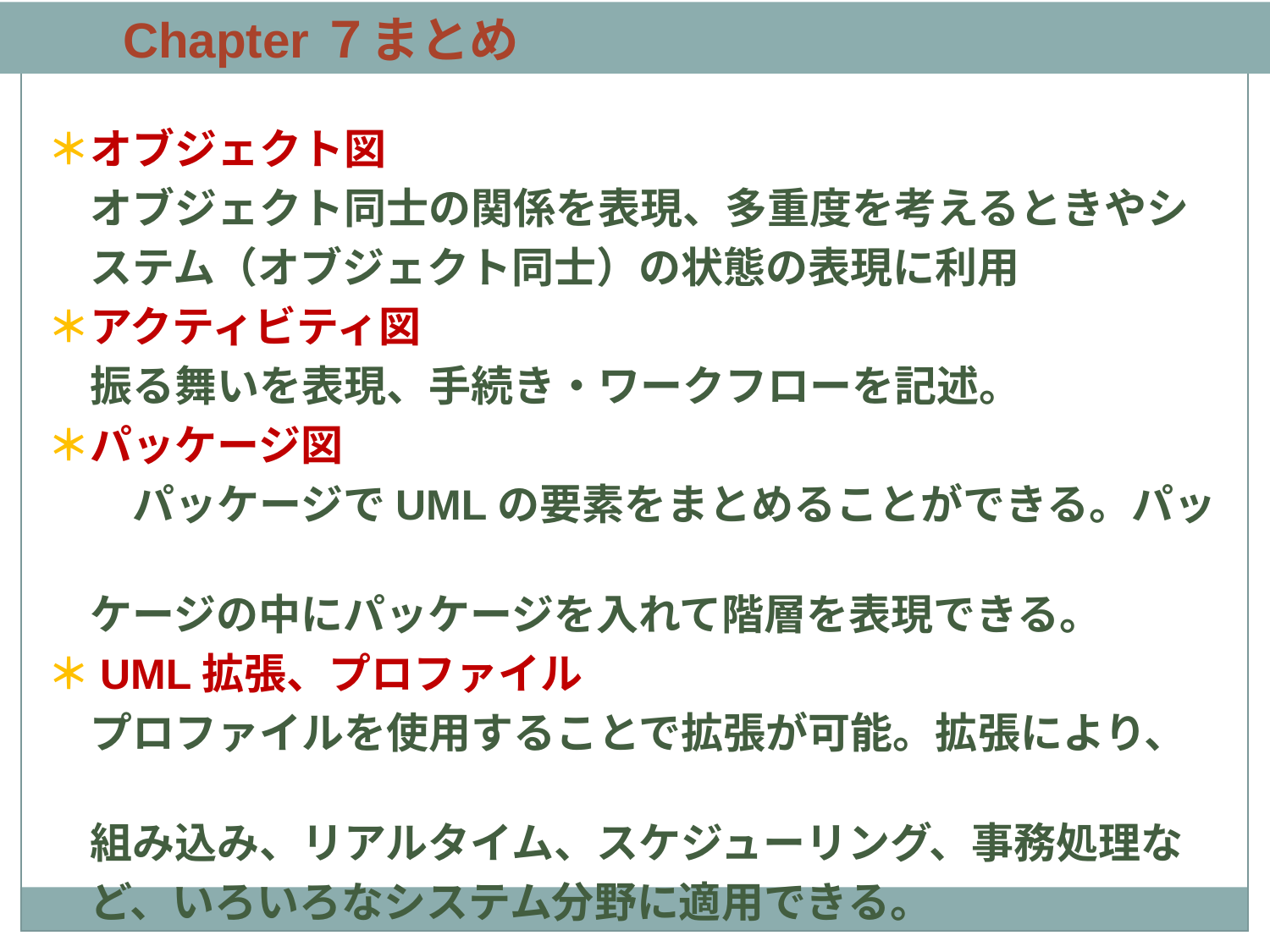

Chapter７まとめ
＊オブジェクト図
　オブジェクト同士の関係を表現、多重度を考えるときやシ
　ステム（オブジェクト同士）の状態の表現に利用
＊アクティビティ図
　振る舞いを表現、手続き・ワークフローを記述。
＊パッケージ図
　　パッケージでUMLの要素をまとめることができる。パッ
　ケージの中にパッケージを入れて階層を表現できる。
＊UML拡張、プロファイル
　プロファイルを使用することで拡張が可能。拡張により、
　組み込み、リアルタイム、スケジューリング、事務処理な
　ど、いろいろなシステム分野に適用できる。